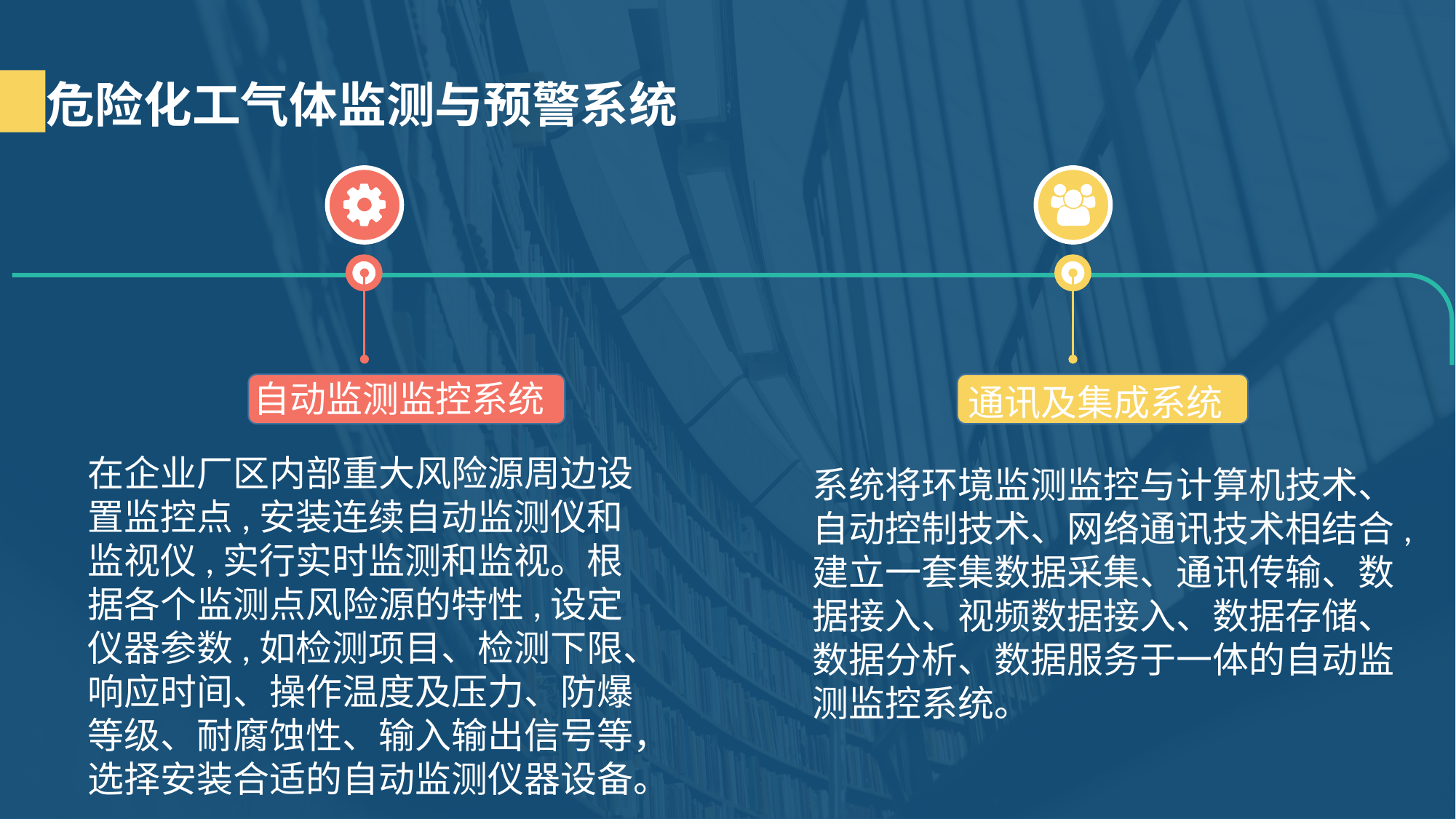

危险化工气体监测与预警系统

自动监测监控系统

通讯及集成系统

在企业厂区内部重大风险源周边设置监控点,安装连续自动监测仪和监视仪,实行实时监测和监视。根据各个监测点风险源的特性,设定仪器参数,如检测项目、检测下限、响应时间、操作温度及压力、防爆等级、耐腐蚀性、输入输出信号等，选择安装合适的自动监测仪器设备。
系统将环境监测监控与计算机技术、自动控制技术、网络通讯技术相结合,建立一套集数据采集、通讯传输、数据接入、视频数据接入、数据存储、数据分析、数据服务于一体的自动监测监控系统。